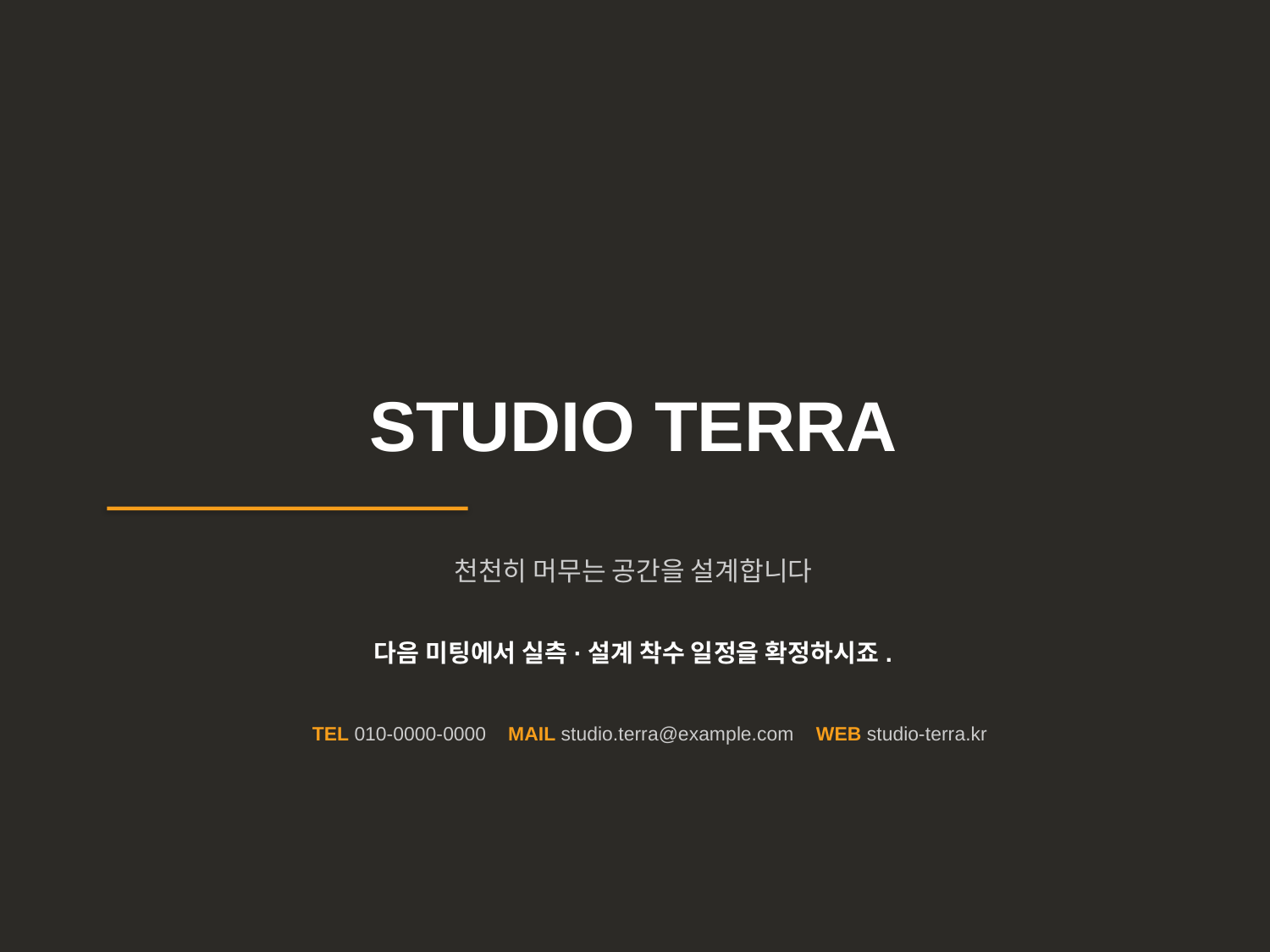

STUDIO TERRA

천천히 머무는 공간을 설계합니다
다음 미팅에서 실측·설계 착수 일정을 확정하시죠.
TEL 010-0000-0000    MAIL studio.terra@example.com    WEB studio-terra.kr